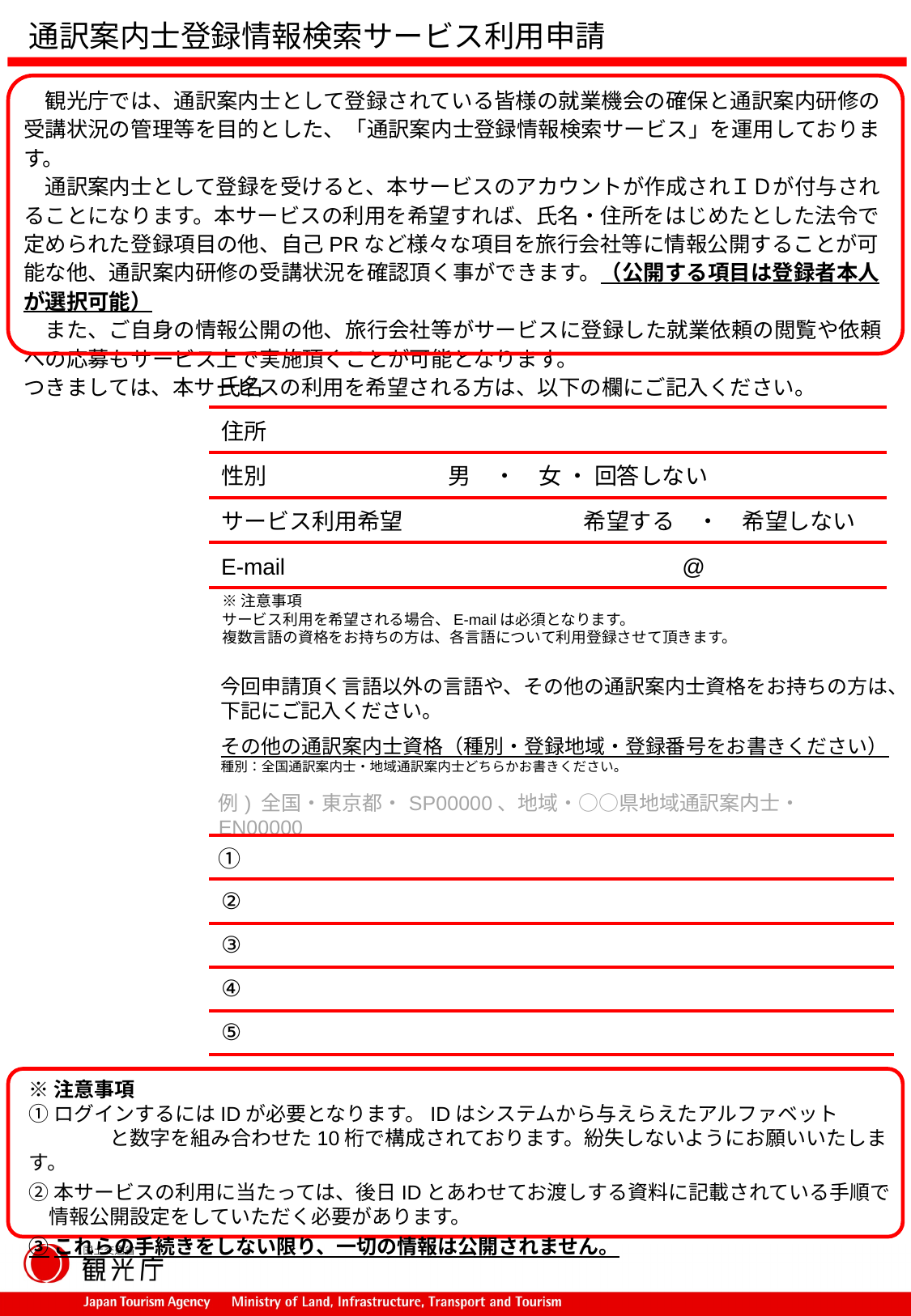

通訳案内士登録情報検索サービス利用申請

　観光庁では、通訳案内士として登録されている皆様の就業機会の確保と通訳案内研修の受講状況の管理等を目的とした、「通訳案内士登録情報検索サービス」を運用しております。
　通訳案内士として登録を受けると、本サービスのアカウントが作成されＩＤが付与されることになります。本サービスの利用を希望すれば、氏名・住所をはじめたとした法令で定められた登録項目の他、自己PRなど様々な項目を旅行会社等に情報公開することが可能な他、通訳案内研修の受講状況を確認頂く事ができます。（公開する項目は登録者本人が選択可能）
　また、ご自身の情報公開の他、旅行会社等がサービスに登録した就業依頼の閲覧や依頼への応募もサービス上で実施頂くことが可能となります。
つきましては、本サービスの利用を希望される方は、以下の欄にご記入ください。
| 氏名 |
| --- |
| 住所 |
| 性別 　　男　・　女 ・ 回答しない |
| サービス利用希望　　　　　　　　希望する　・　希望しない |
| E-mail　　　　　　　　　　　　　　　　　@ |
※注意事項
サービス利用を希望される場合、E-mailは必須となります。
複数言語の資格をお持ちの方は、各言語について利用登録させて頂きます。
今回申請頂く言語以外の言語や、その他の通訳案内士資格をお持ちの方は、下記にご記入ください。
その他の通訳案内士資格（種別・登録地域・登録番号をお書きください）
種別：全国通訳案内士・地域通訳案内士どちらかお書きください。
| 例) 全国・東京都・SP00000、地域・○○県地域通訳案内士・EN00000 |
| --- |
| ① |
| ② |
| ③ |
| ④ |
| ⑤ |

※注意事項
①ログインするにはIDが必要となります。IDはシステムから与えらえたアルファベット　　　　　　　と数字を組み合わせた10桁で構成されております。紛失しないようにお願いいたします。

②本サービスの利用に当たっては、後日IDとあわせてお渡しする資料に記載されている手順で
　情報公開設定をしていただく必要があります。

③これらの手続きをしない限り、一切の情報は公開されません。